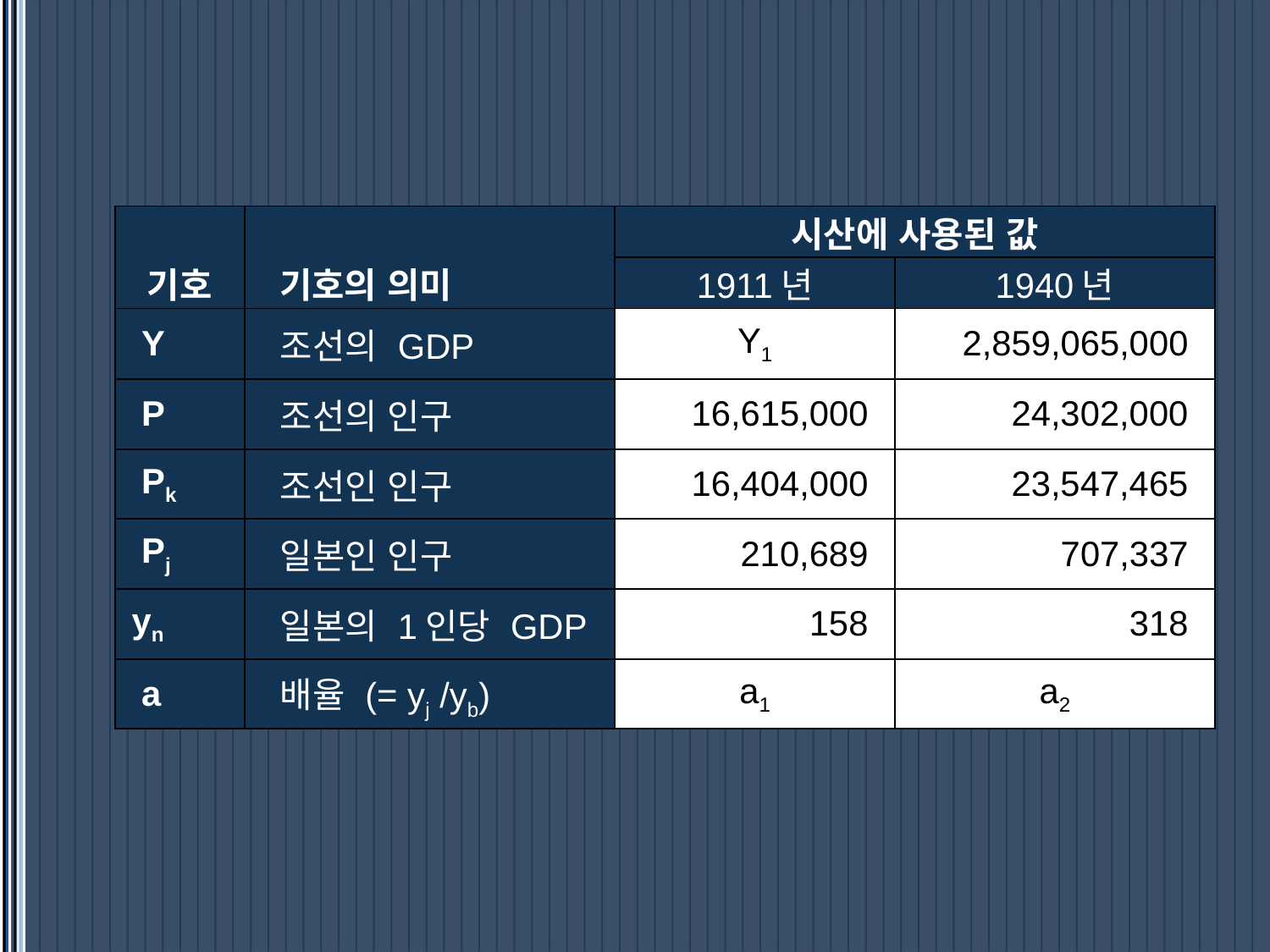

#
| 기호 | 기호의 의미 | 시산에 사용된 값 |  |
| --- | --- | --- | --- |
|  |  | 1911년 | 1940년 |
| Y | 조선의 GDP | Y1 | 2,859,065,000 |
| P | 조선의 인구 | 16,615,000 | 24,302,000 |
| Pk | 조선인 인구 | 16,404,000 | 23,547,465 |
| Pj | 일본인 인구 | 210,689 | 707,337 |
| yn | 일본의 1인당 GDP | 158 | 318 |
| a | 배율 (= yj /yb) | a1 | a2 |